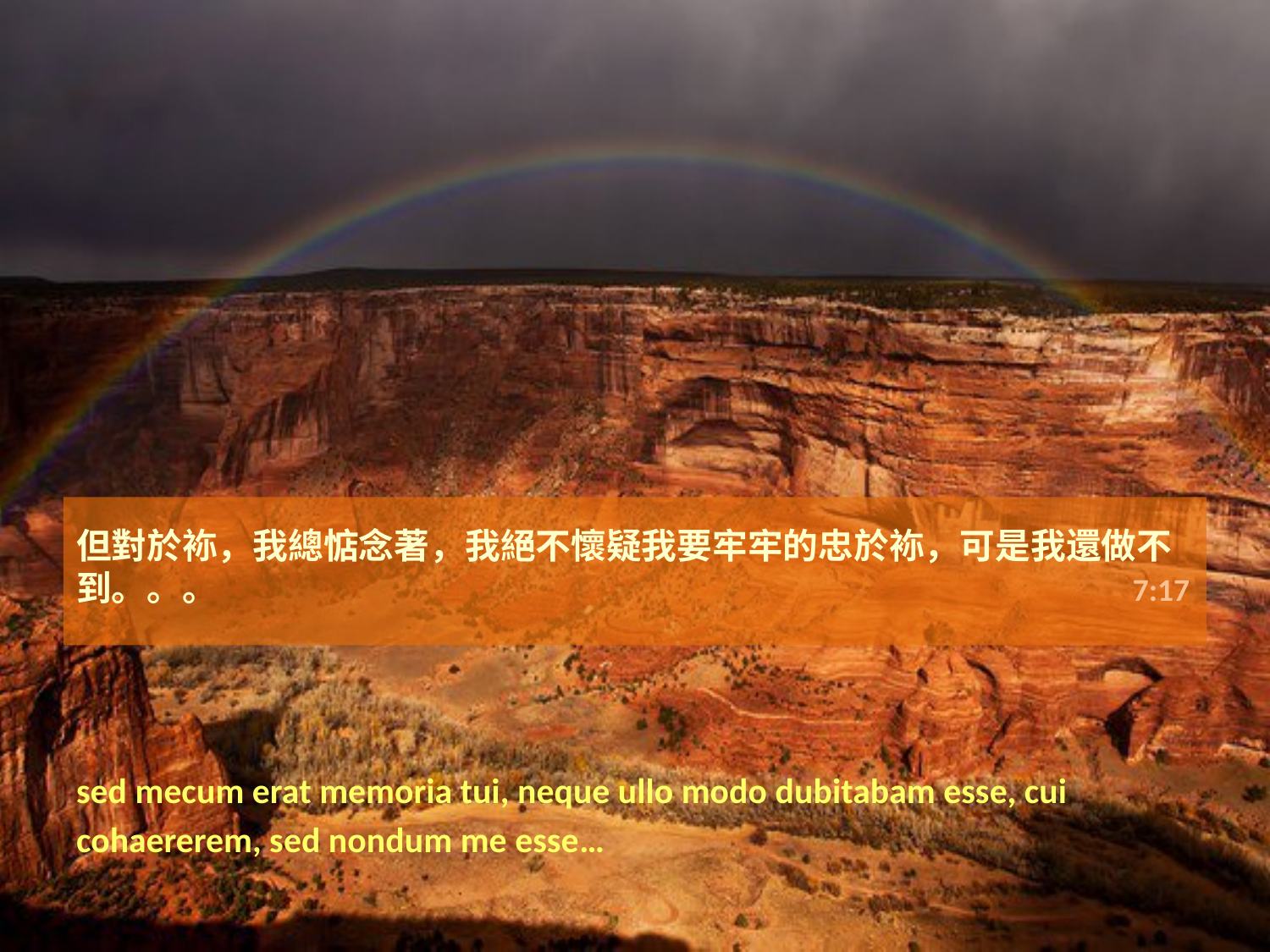

# 但對於袮，我總惦念著，我絕不懷疑我要牢牢的忠於袮，可是我還做不到。。。							    7:17

sed mecum erat memoria tui, neque ullo modo dubitabam esse, cui
cohaererem, sed nondum me esse…